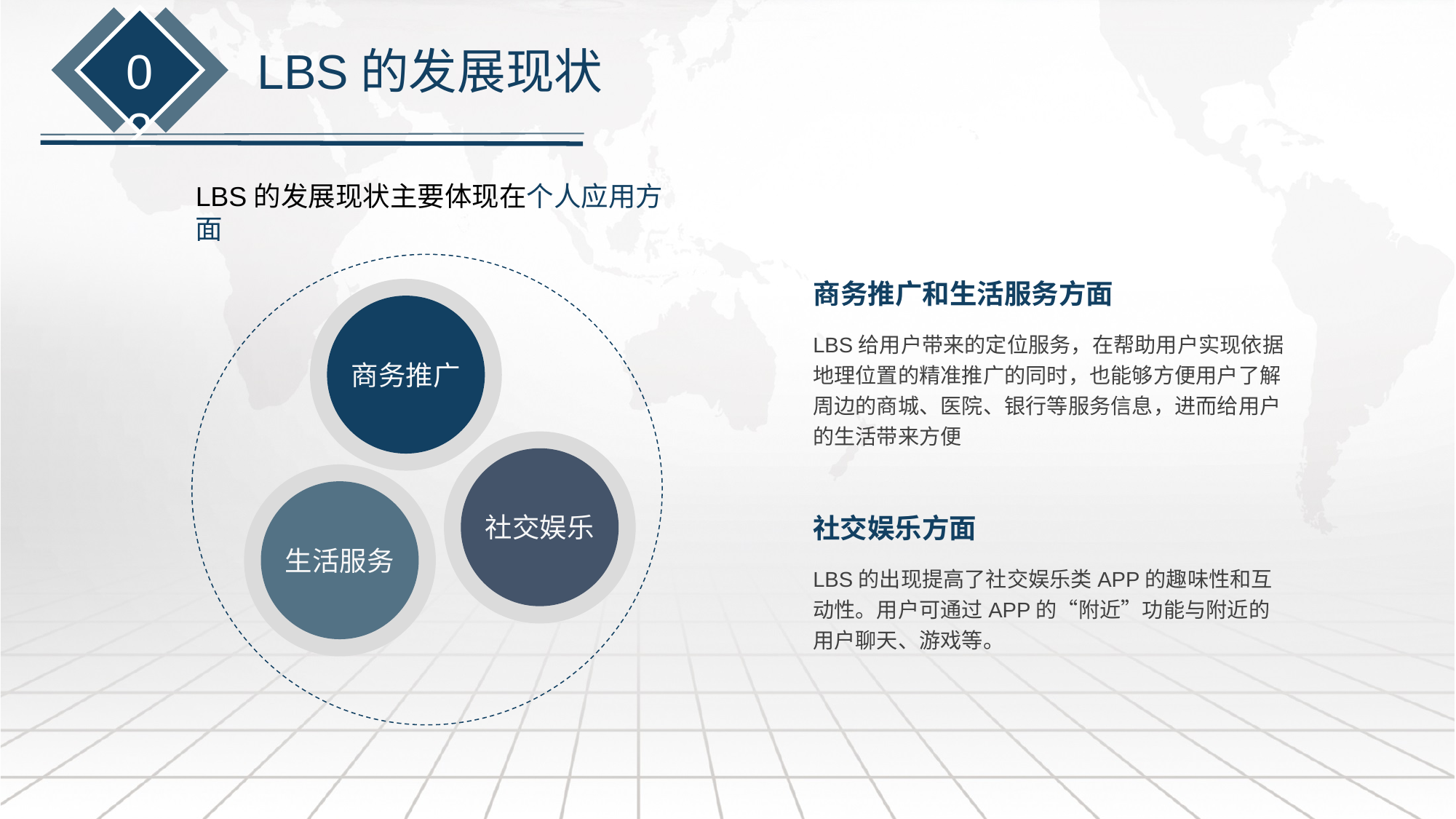

02
LBS的发展现状
LBS的发展现状主要体现在个人应用方面

商务推广和生活服务方面

LBS给用户带来的定位服务，在帮助用户实现依据地理位置的精准推广的同时，也能够方便用户了解周边的商城、医院、银行等服务信息，进而给用户的生活带来方便
商务推广

社交娱乐
社交娱乐方面
生活服务
LBS的出现提高了社交娱乐类APP的趣味性和互动性。用户可通过APP的“附近”功能与附近的用户聊天、游戏等。